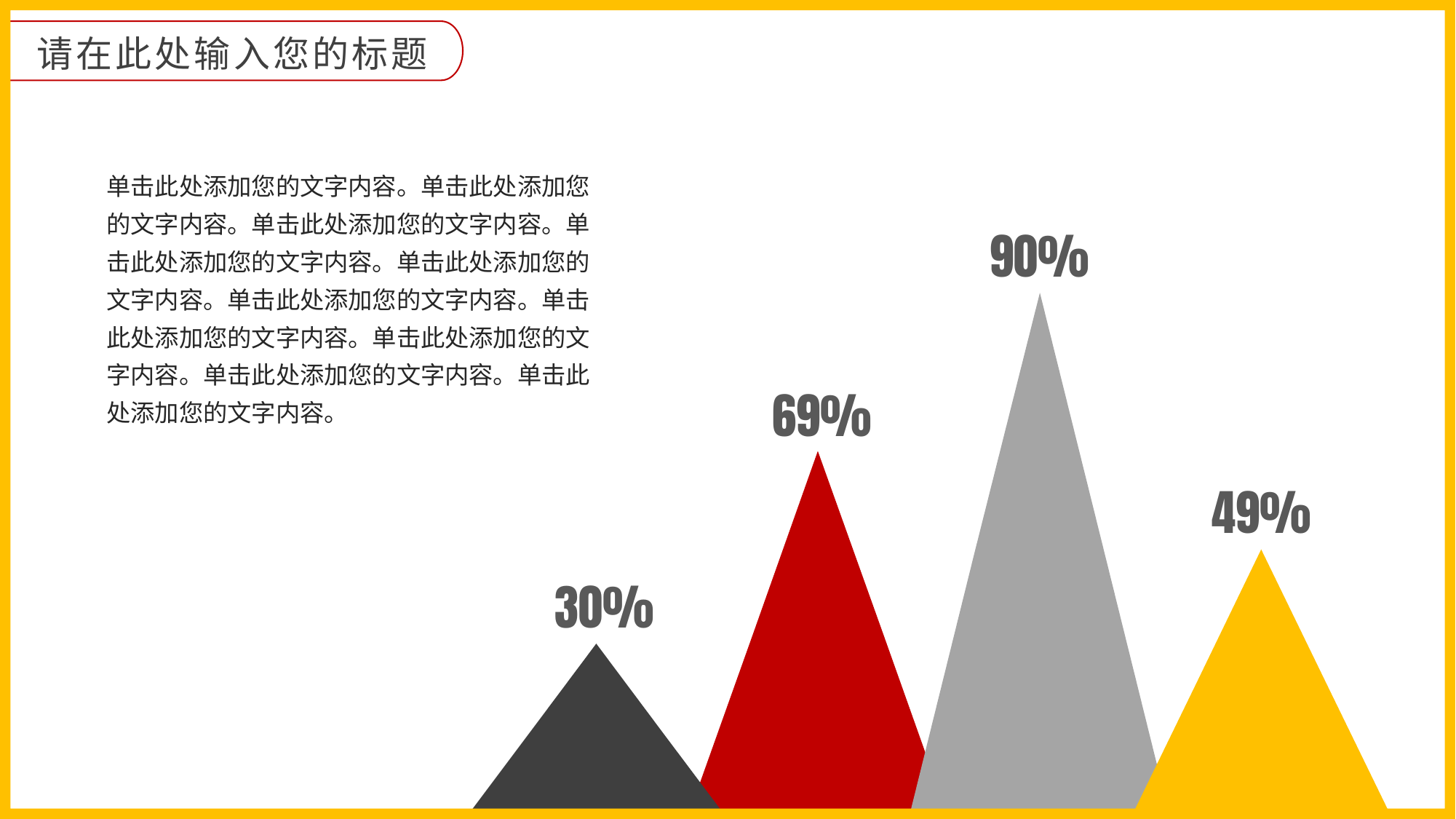

请在此处输入您的标题

单击此处添加您的文字内容。单击此处添加您的文字内容。单击此处添加您的文字内容。单击此处添加您的文字内容。单击此处添加您的文字内容。单击此处添加您的文字内容。单击此处添加您的文字内容。单击此处添加您的文字内容。单击此处添加您的文字内容。单击此处添加您的文字内容。
90%

69%

49%

30%